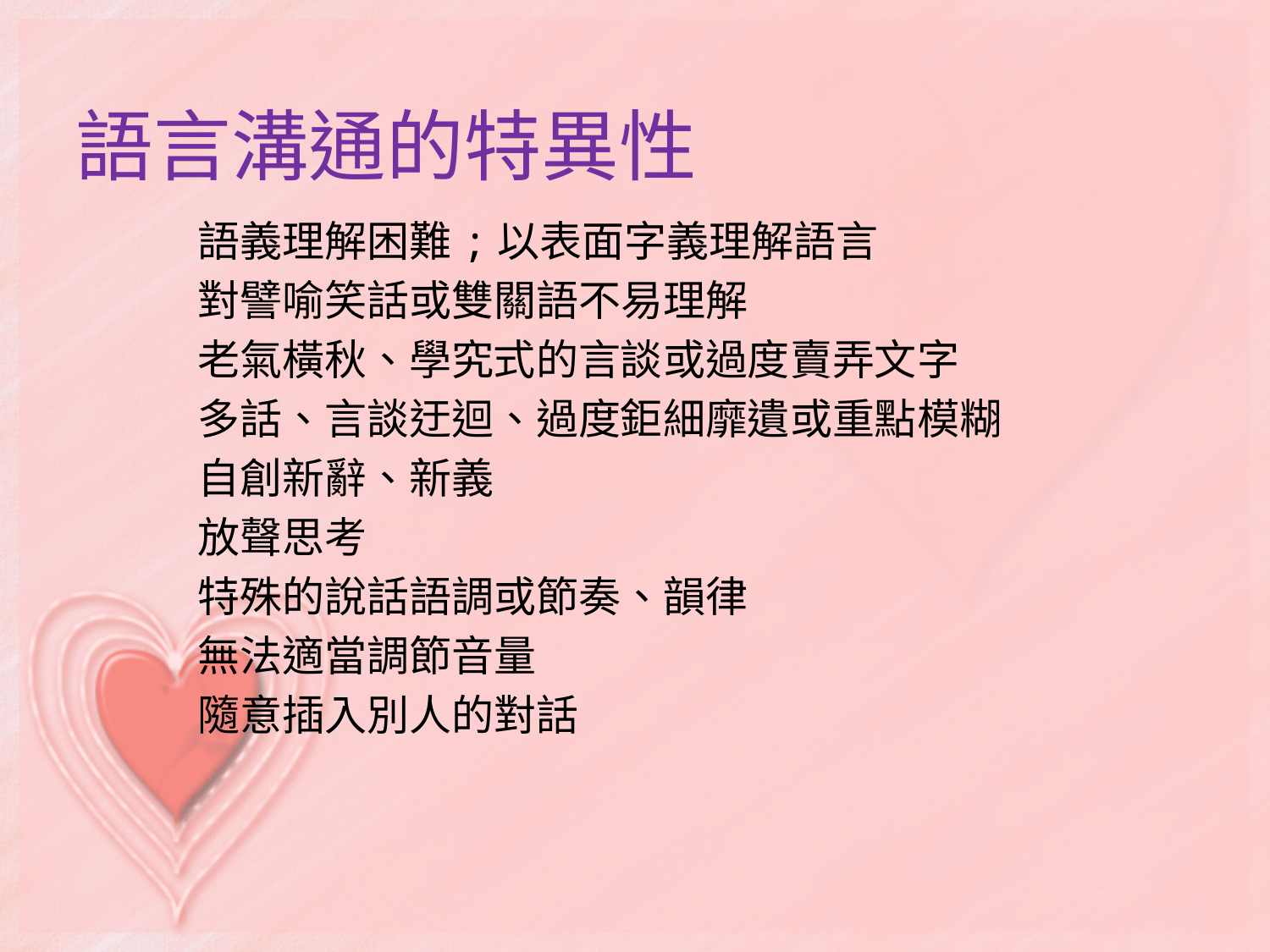

# 語言溝通的特異性
語義理解困難;以表面字義理解語言
對譬喻笑話或雙關語不易理解
老氣橫秋、學究式的言談或過度賣弄文字
多話、言談迂迴、過度鉅細靡遺或重點模糊
自創新辭、新義
放聲思考
特殊的說話語調或節奏、韻律
無法適當調節音量
隨意插入別人的對話